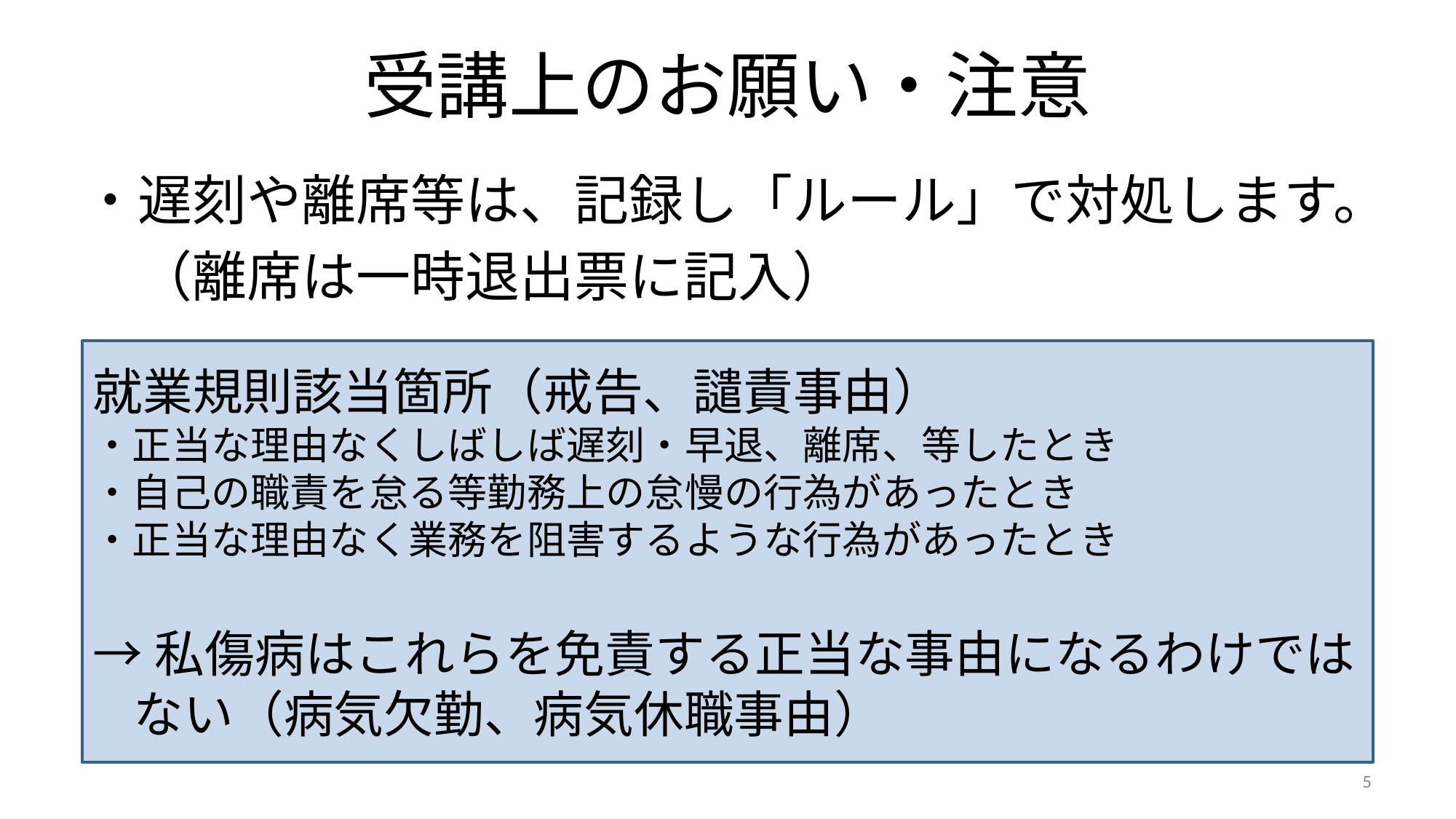

# 受講上のお願い・注意
・遅刻や離席等は、記録し「ルール」で対処します。
　（離席は一時退出票に記入）
就業規則該当箇所（戒告、譴責事由）
・正当な理由なくしばしば遅刻・早退、離席、等したとき
・自己の職責を怠る等勤務上の怠慢の行為があったとき
・正当な理由なく業務を阻害するような行為があったとき

→私傷病はこれらを免責する正当な事由になるわけではない（病気欠勤、病気休職事由）
5